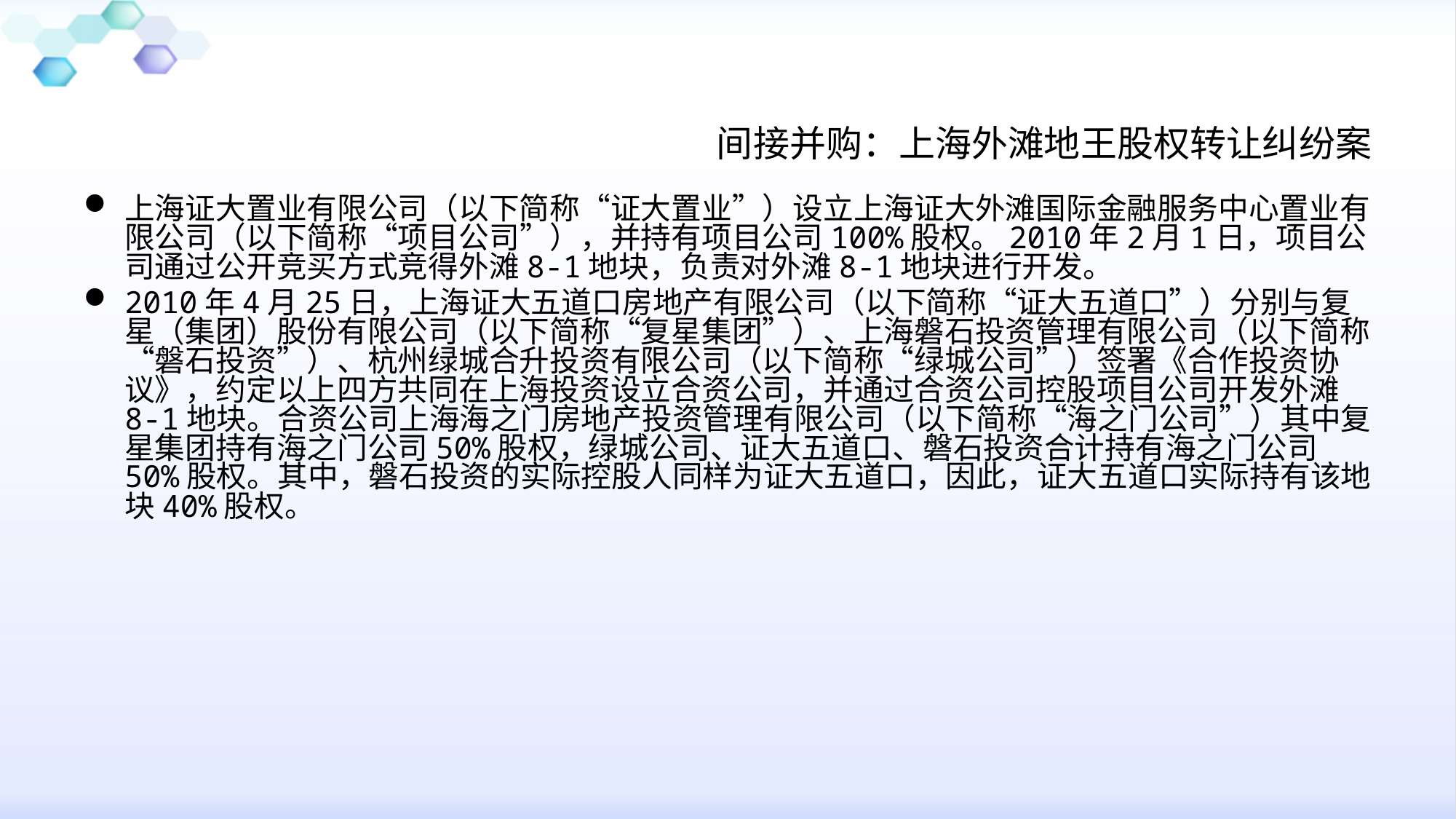

# 间接并购：上海外滩地王股权转让纠纷案
上海证大置业有限公司（以下简称“证大置业”）设立上海证大外滩国际金融服务中心置业有限公司（以下简称“项目公司”），并持有项目公司100%股权。2010年2月1日，项目公司通过公开竞买方式竞得外滩8-1地块，负责对外滩8-1地块进行开发。
2010年4月25日，上海证大五道口房地产有限公司（以下简称“证大五道口”）分别与复星（集团）股份有限公司（以下简称“复星集团”）、上海磐石投资管理有限公司（以下简称“磐石投资”）、杭州绿城合升投资有限公司（以下简称“绿城公司”）签署《合作投资协议》，约定以上四方共同在上海投资设立合资公司，并通过合资公司控股项目公司开发外滩8-1地块。合资公司上海海之门房地产投资管理有限公司（以下简称“海之门公司”）其中复星集团持有海之门公司50%股权，绿城公司、证大五道口、磐石投资合计持有海之门公司50%股权。其中，磐石投资的实际控股人同样为证大五道口，因此，证大五道口实际持有该地块40%股权。